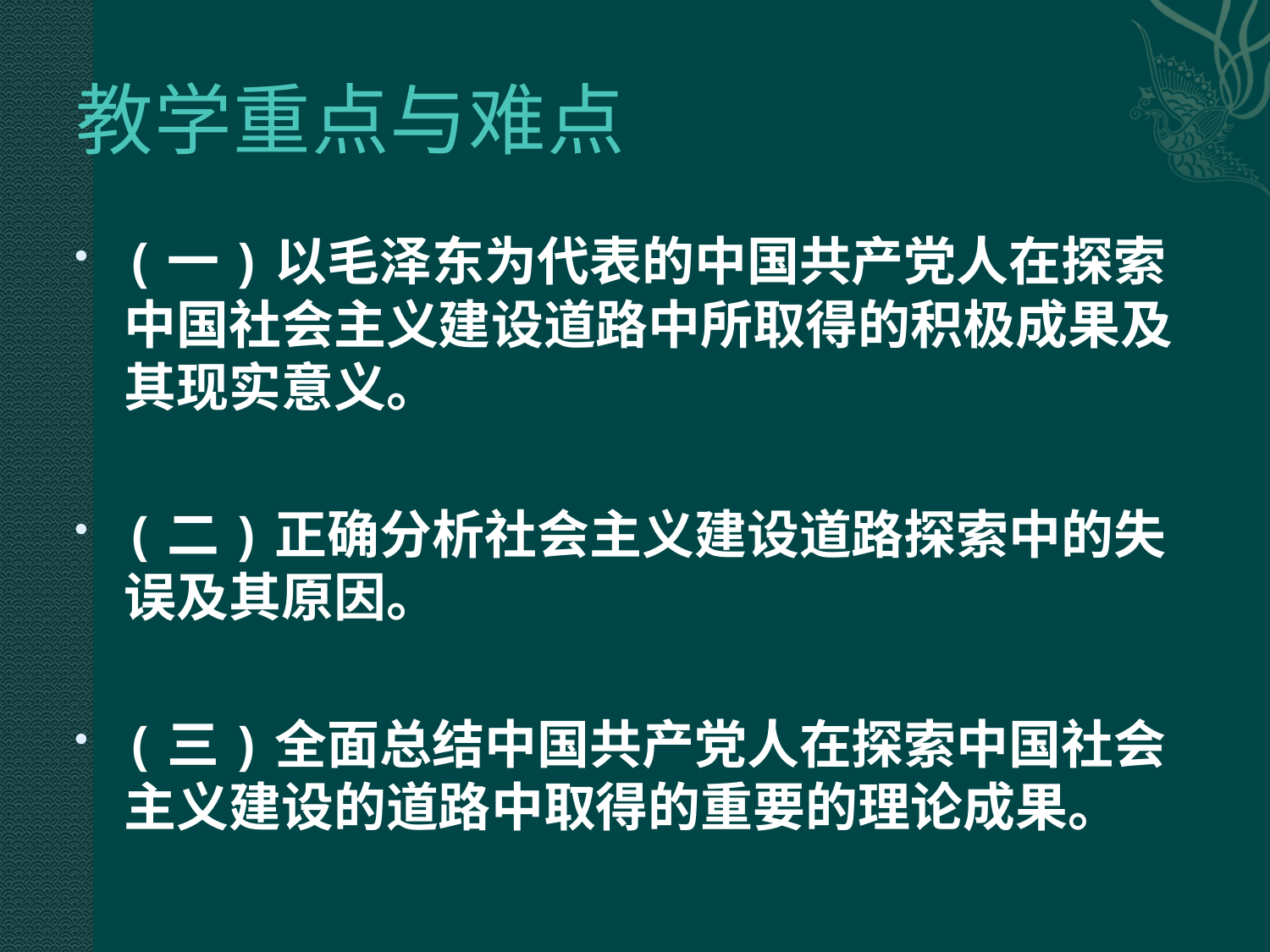

# 教学重点与难点
(一)以毛泽东为代表的中国共产党人在探索中国社会主义建设道路中所取得的积极成果及其现实意义。

(二)正确分析社会主义建设道路探索中的失误及其原因。

(三)全面总结中国共产党人在探索中国社会主义建设的道路中取得的重要的理论成果。